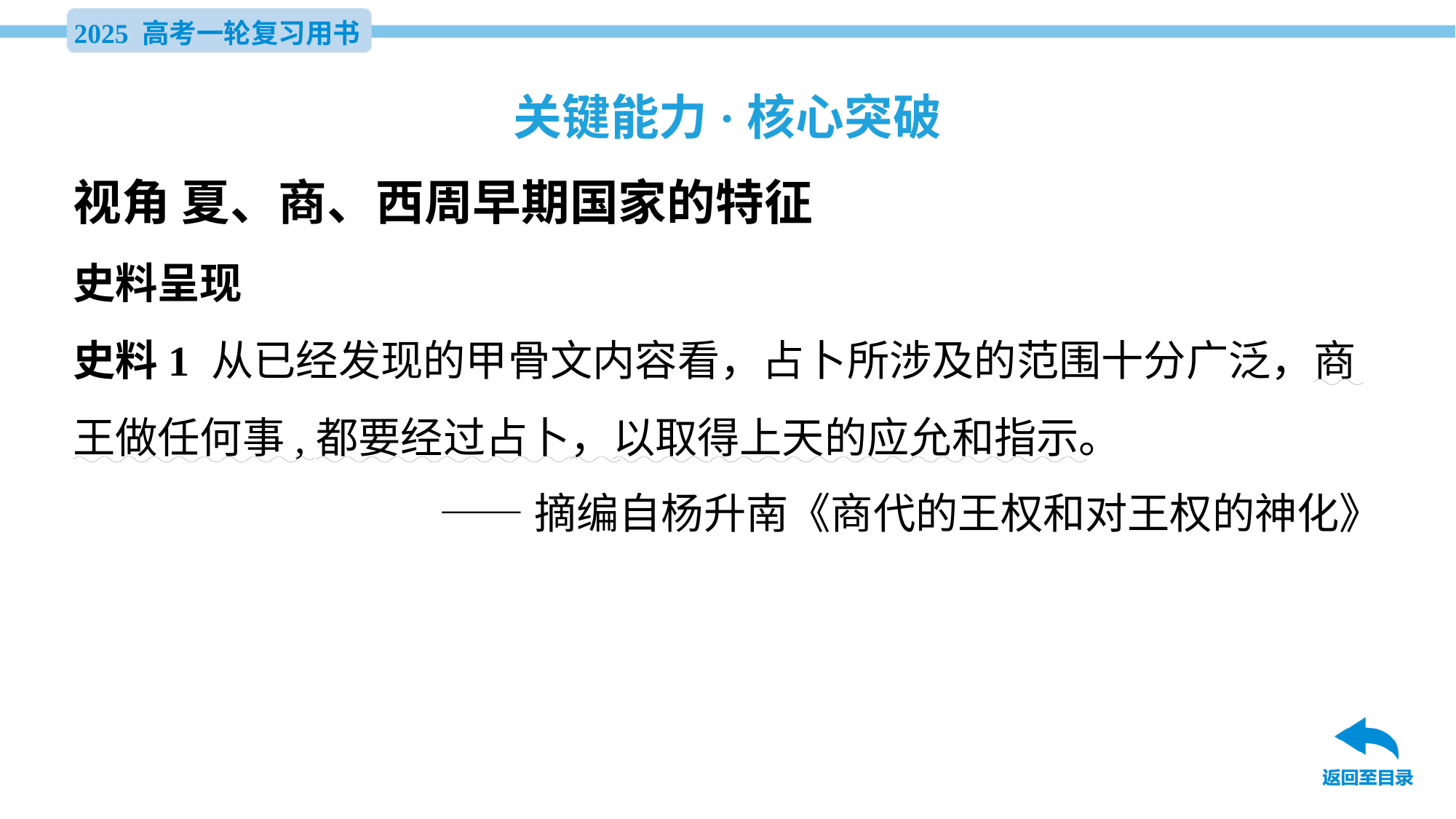

关键能力·核心突破
视角 夏、商、西周早期国家的特征
史料呈现
史料1 从已经发现的甲骨文内容看，占卜所涉及的范围十分广泛，商
王做任何事,都要经过占卜，以取得上天的应允和指示。
——摘编自杨升南《商代的王权和对王权的神化》